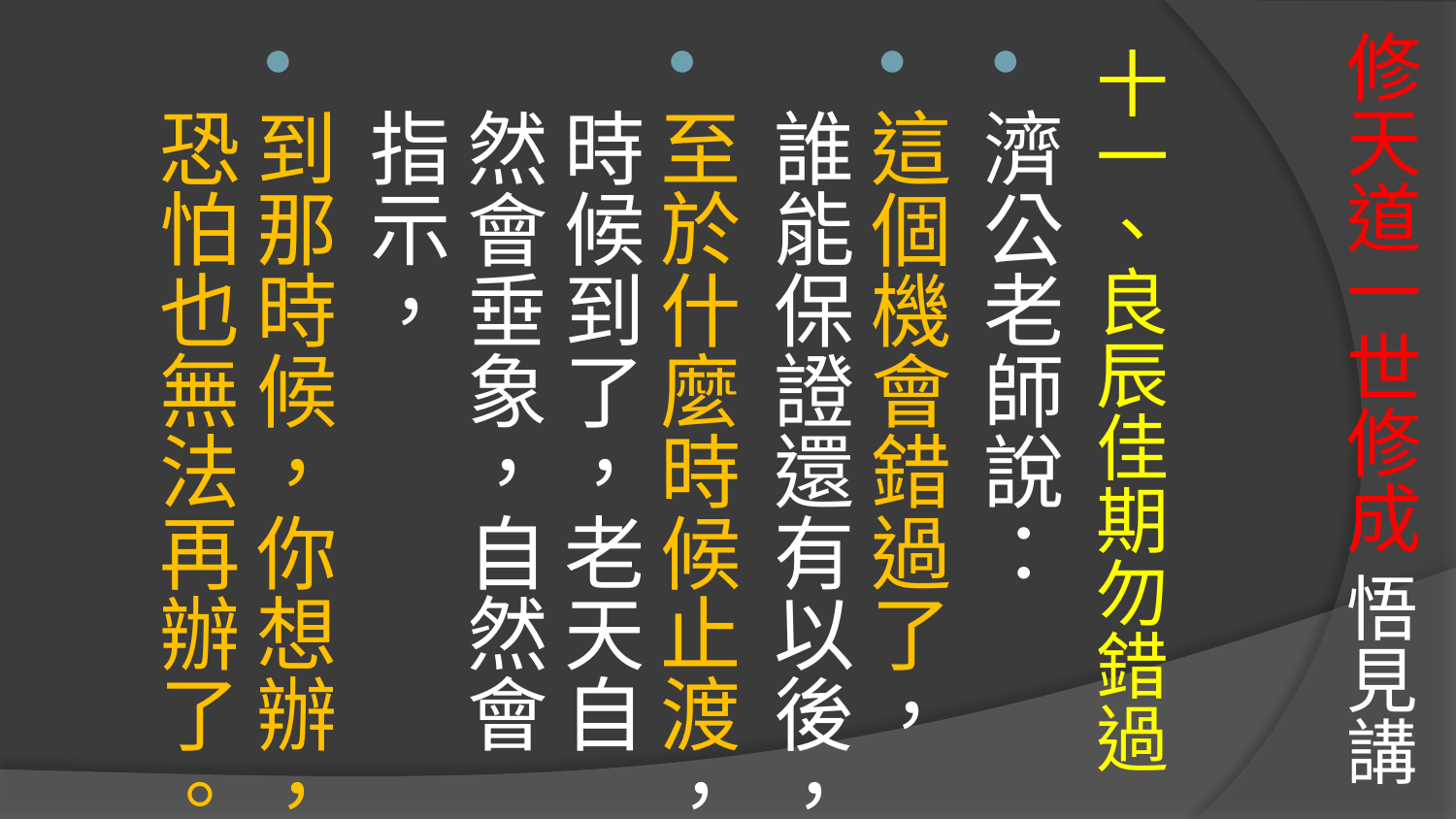

# 修天道一世修成 悟見講
十一、良辰佳期勿錯過
濟公老師說：
這個機會錯過了，誰能保證還有以後，
至於什麼時候止渡，時候到了，老天自然會垂象，自然會指示，
到那時候，你想辦，恐怕也無法再辦了。